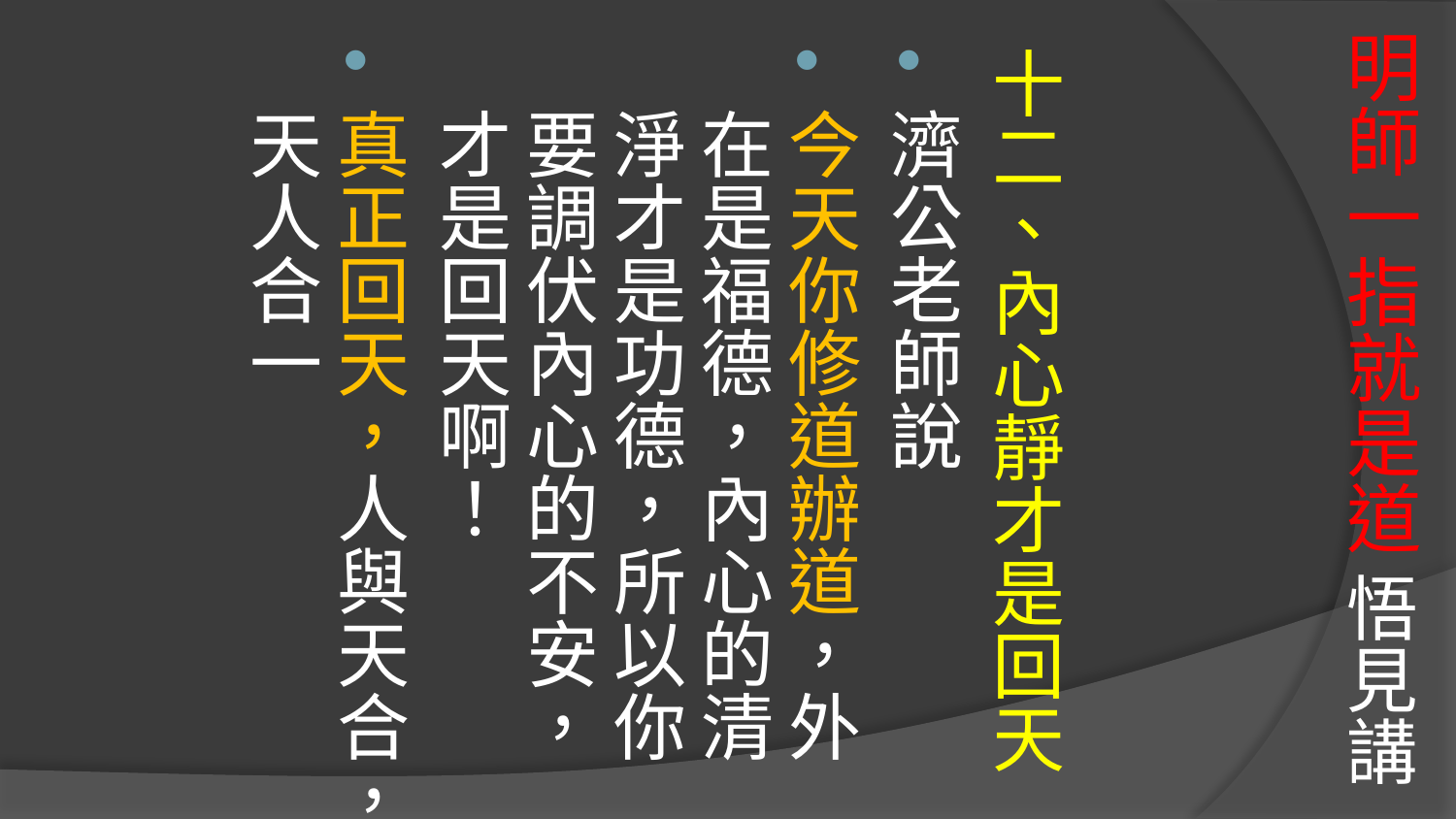

# 明師一指就是道 悟見講
十二、內心靜才是回天
濟公老師說
今天你修道辦道，外在是福德，內心的清淨才是功德，所以你要調伏內心的不安，才是回天啊！
真正回天，人與天合，天人合一